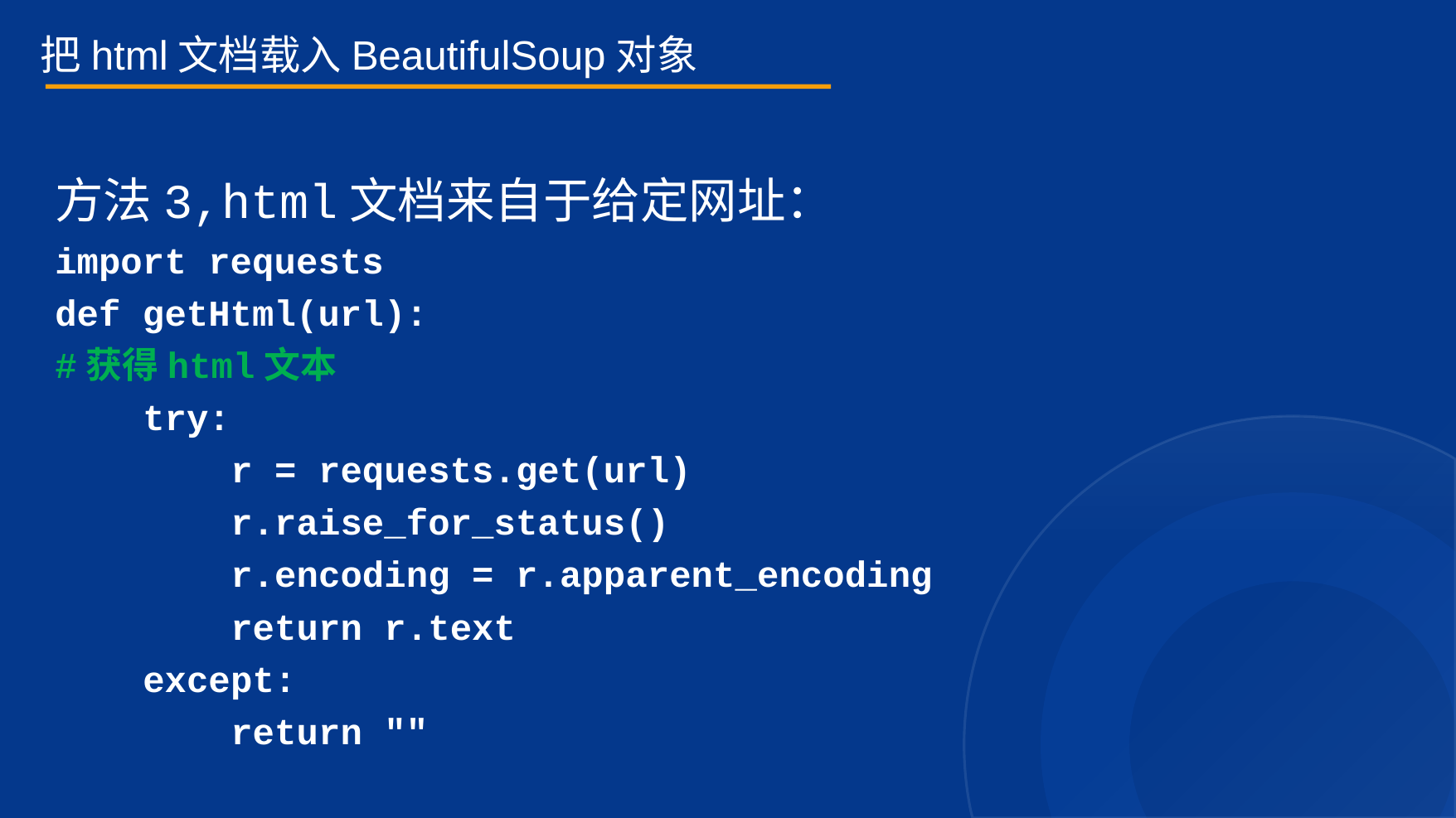

把html文档载入BeautifulSoup对象

方法3,html文档来自于给定网址：
import requests
def getHtml(url):
#获得html文本
    try:
        r = requests.get(url)
        r.raise_for_status()
        r.encoding = r.apparent_encoding
        return r.text
    except:
        return ""